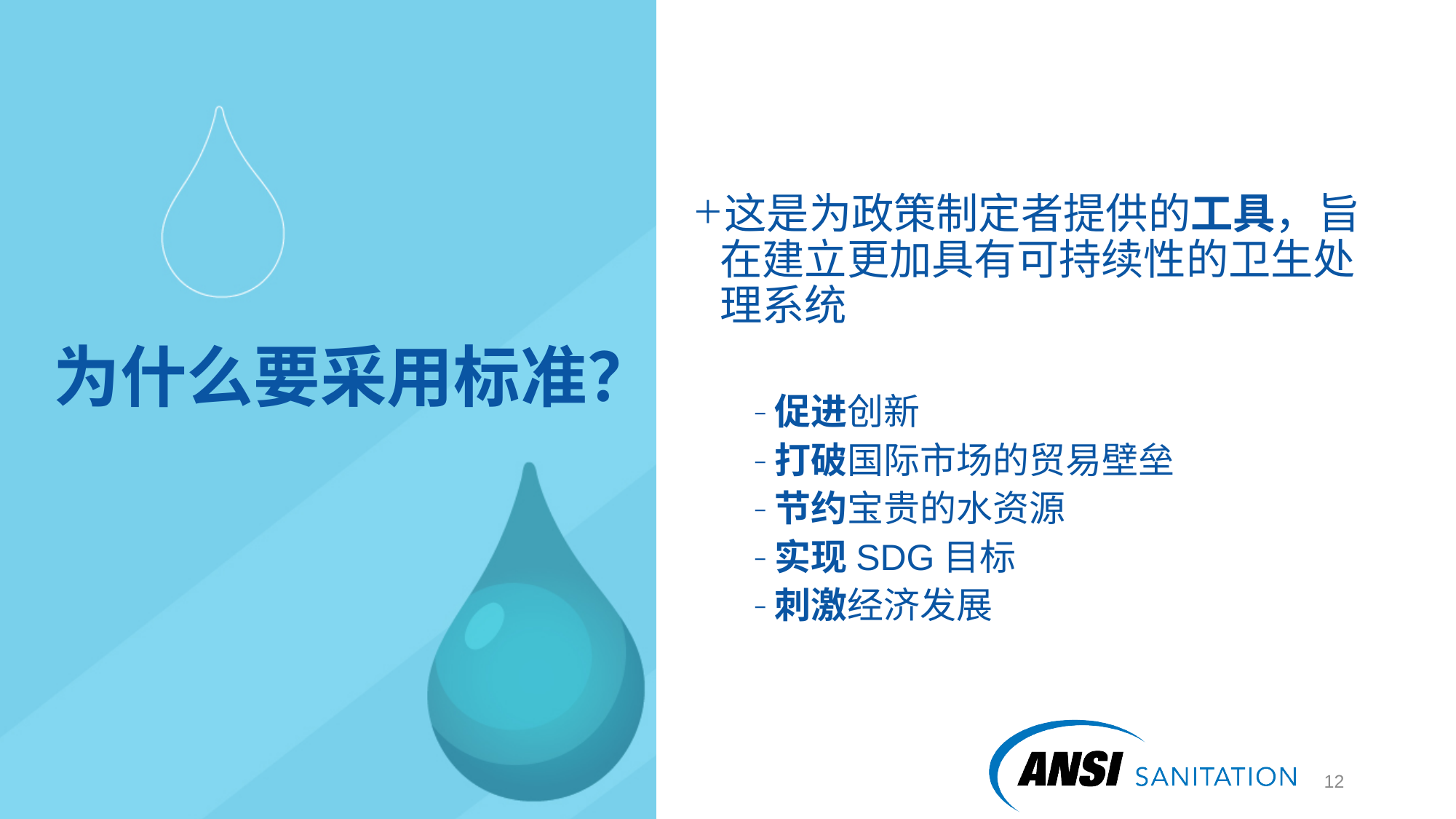

这是为政策制定者提供的工具，旨在建立更加具有可持续性的卫生处理系统

促进创新
打破国际市场的贸易壁垒
节约宝贵的水资源
实现SDG目标
刺激经济发展
# 为什么要采用标准？
12